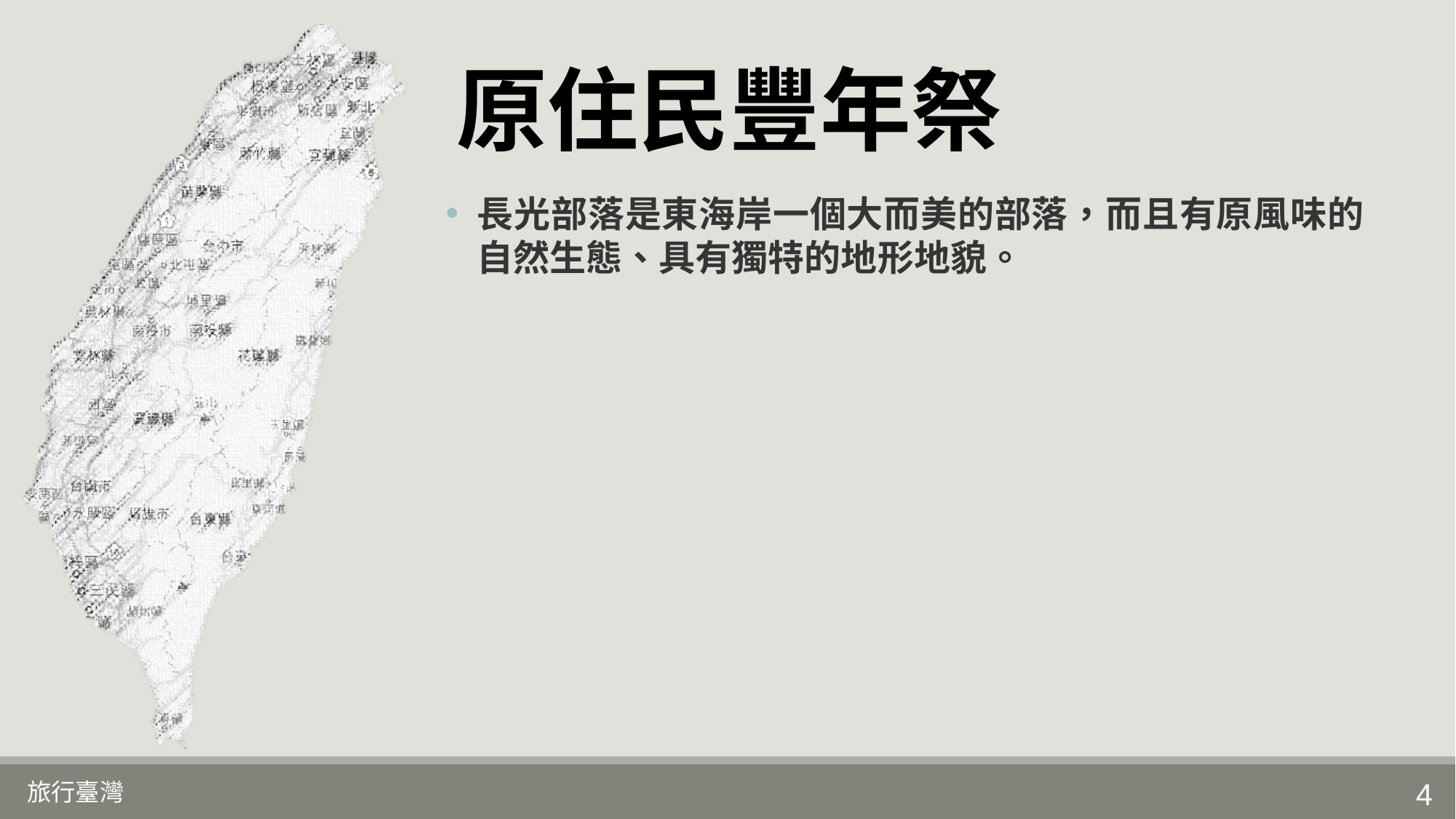

# 原住民豐年祭
長光部落是東海岸一個大而美的部落，而且有原風味的自然生態、具有獨特的地形地貌。
旅行臺灣
4